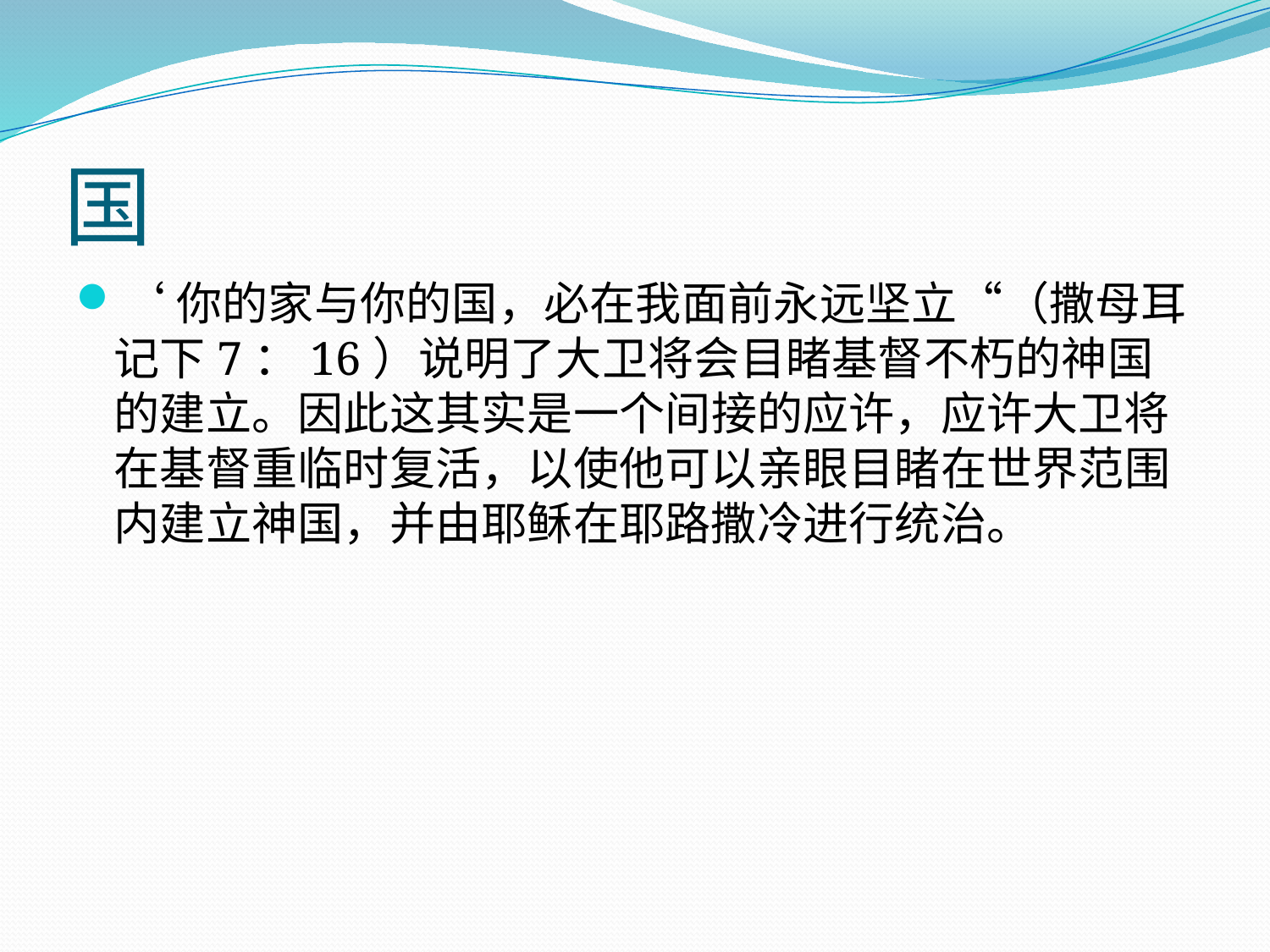

# 国
‘你的家与你的国，必在我面前永远坚立“（撒母耳记下7：16）说明了大卫将会目睹基督不朽的神国的建立。因此这其实是一个间接的应许，应许大卫将在基督重临时复活，以使他可以亲眼目睹在世界范围内建立神国，并由耶稣在耶路撒冷进行统治。